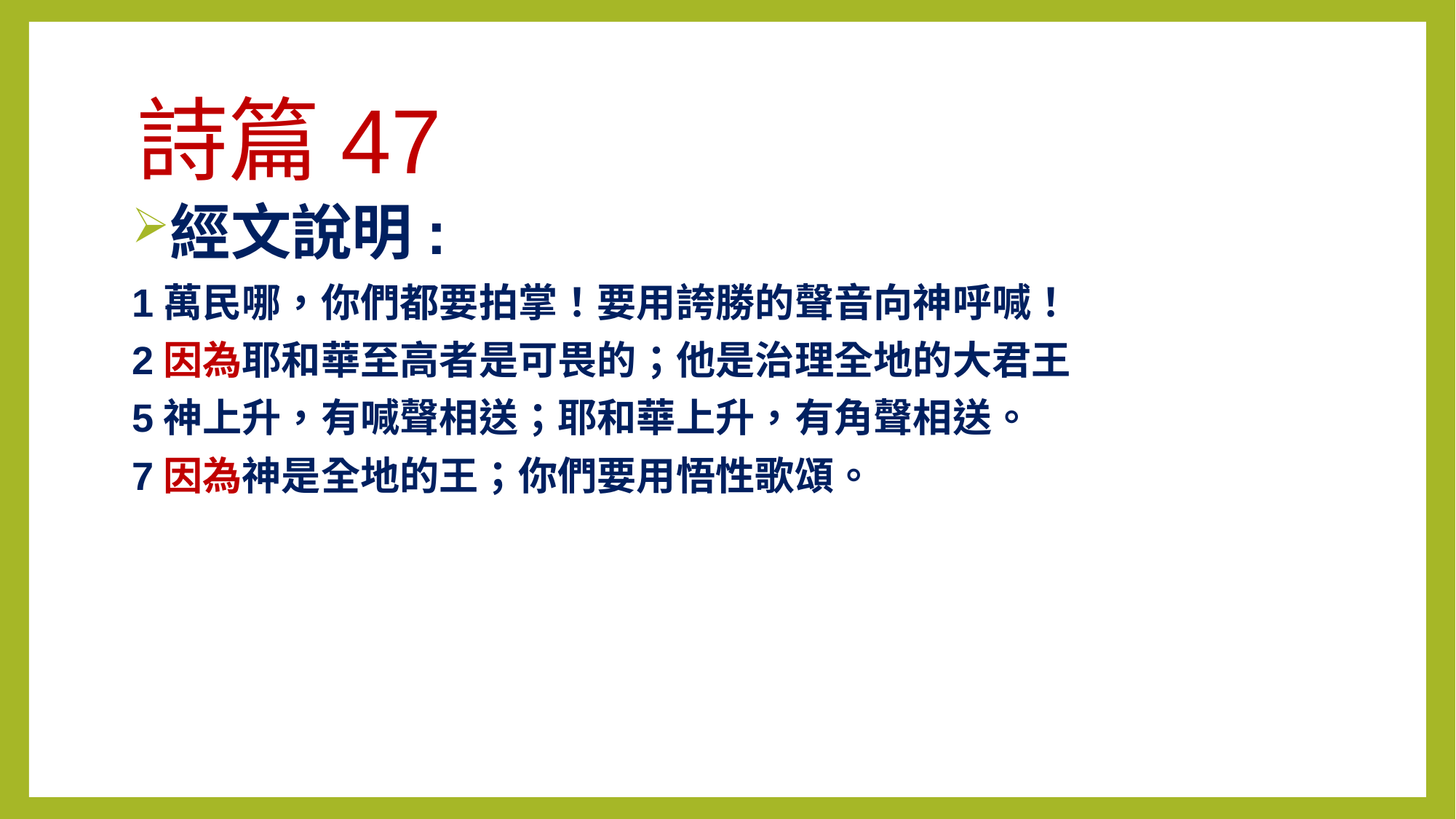

# 詩篇47
經文說明:
1萬民哪，你們都要拍掌！要用誇勝的聲音向神呼喊！
2因為耶和華至高者是可畏的；他是治理全地的大君王
5神上升，有喊聲相送；耶和華上升，有角聲相送。
7因為神是全地的王；你們要用悟性歌頌。